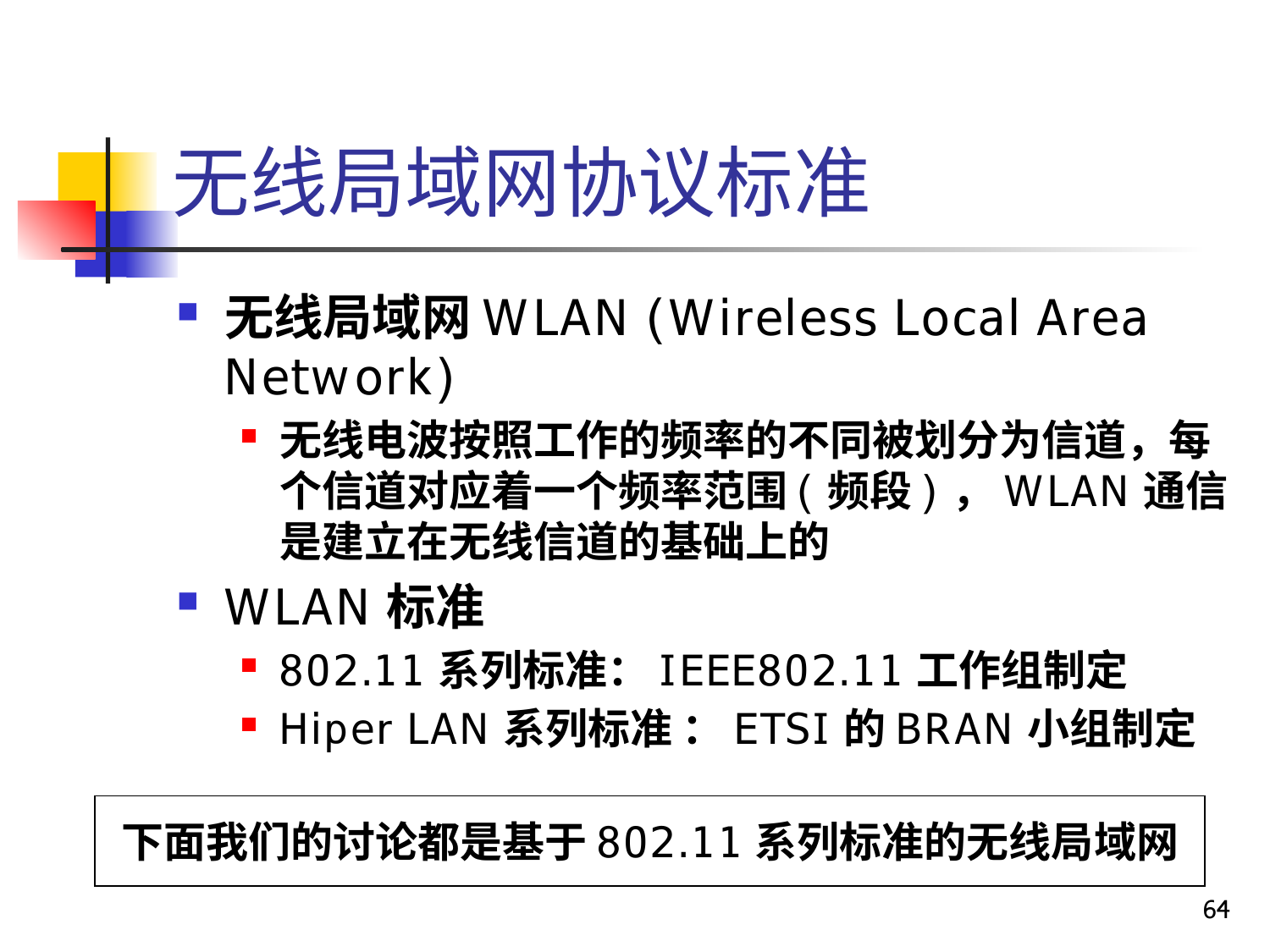

# 无线局域网协议标准
无线局域网WLAN (Wireless Local Area Network)
无线电波按照工作的频率的不同被划分为信道，每个信道对应着一个频率范围(频段)，WLAN通信是建立在无线信道的基础上的
WLAN标准
802.11系列标准：IEEE802.11工作组制定
Hiper LAN系列标准 ：ETSI的BRAN小组制定
下面我们的讨论都是基于802.11系列标准的无线局域网
64